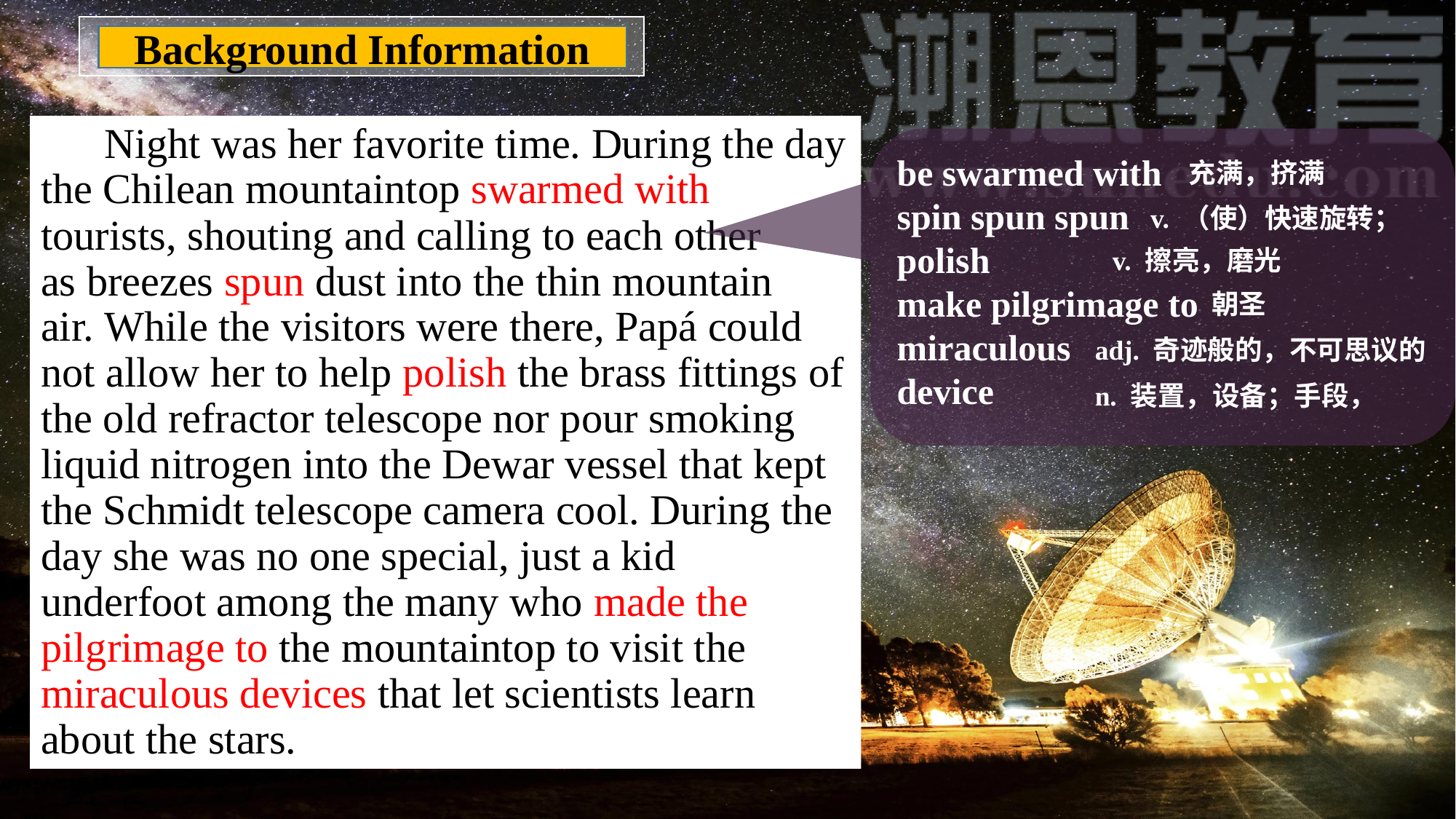

Background Information
# Night was her favorite time. During the day the Chilean mountaintop swarmed with tourists, shouting and calling to each other as breezes spun dust into the thin mountain air. While the visitors were there, Papá could not allow her to help polish the brass fittings of the old refractor telescope nor pour smoking liquid nitrogen into the Dewar vessel that kept the Schmidt telescope camera cool. During the day she was no one special, just a kid underfoot among the many who made the pilgrimage to the mountaintop to visit the miraculous devices that let scientists learn about the stars.
be swarmed with
spin spun spun
polish
make pilgrimage to
miraculous
device

充满，挤满
v. （使）快速旋转；
v. 擦亮，磨光
朝圣
adj. 奇迹般的，不可思议的
n. 装置，设备；手段，